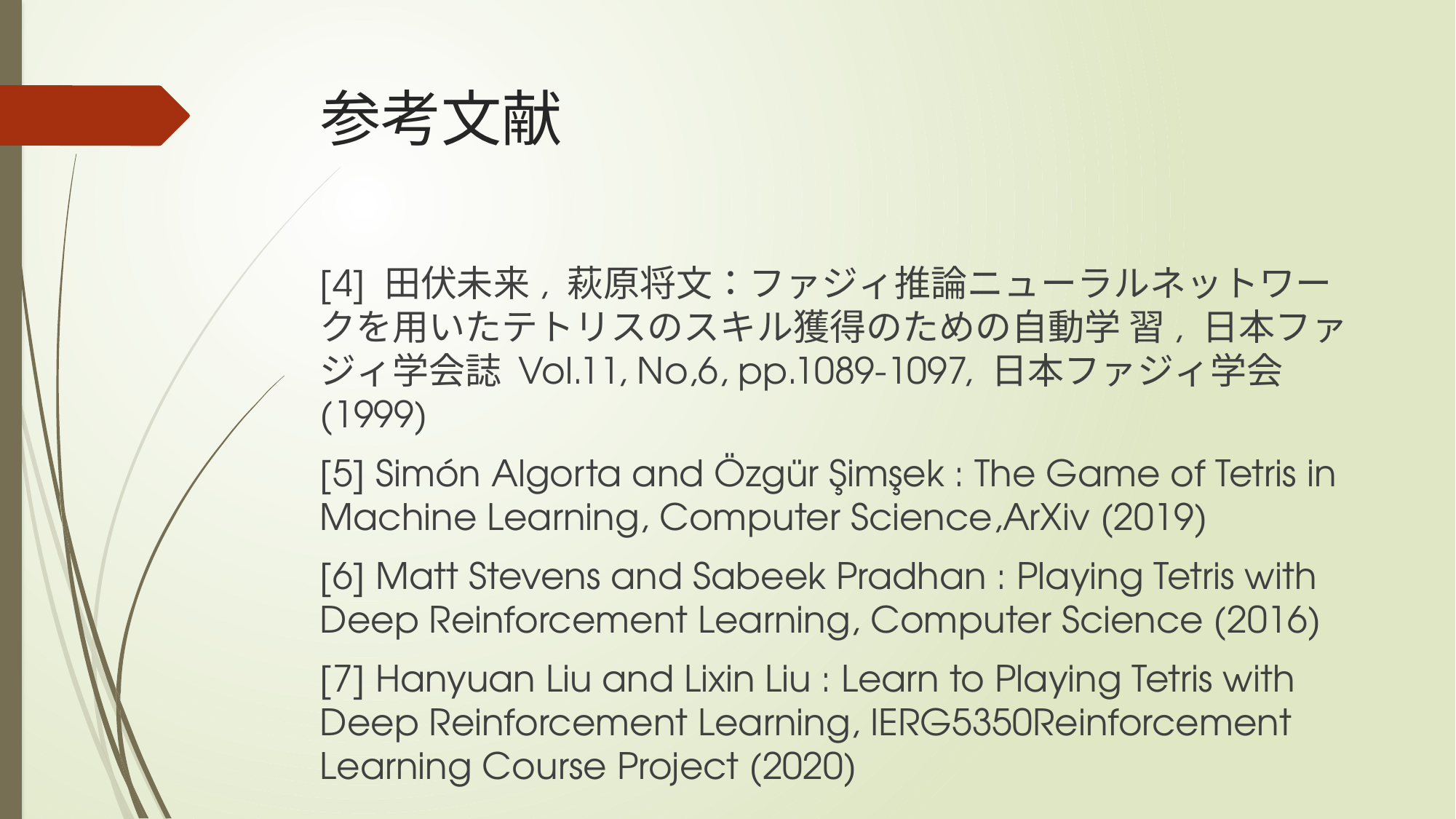

# 参考文献
[4] 田伏未来, 萩原将文：ファジィ推論ニューラルネットワークを用いたテトリスのスキル獲得のための自動学 習, 日本ファジィ学会誌 Vol.11, No,6, pp.1089-1097, 日本ファジィ学会 (1999)
[5] Simón Algorta and Özgür Şimşek : The Game of Tetris in Machine Learning, Computer Science,ArXiv (2019)
[6] Matt Stevens and Sabeek Pradhan : Playing Tetris with Deep Reinforcement Learning, Computer Science (2016)
[7] Hanyuan Liu and Lixin Liu : Learn to Playing Tetris with Deep Reinforcement Learning, IERG5350Reinforcement Learning Course Project (2020)